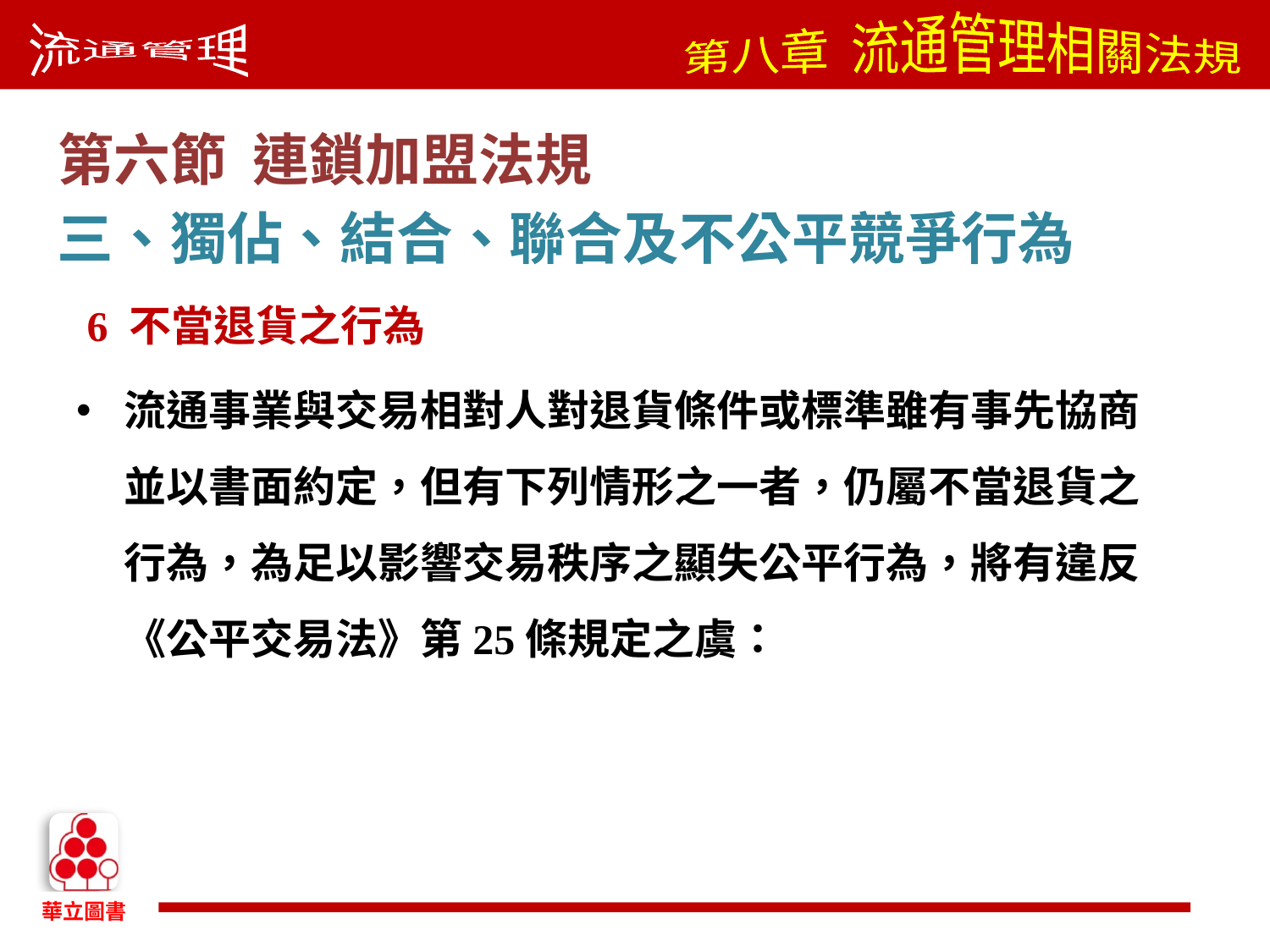

第六節  連鎖加盟法規
三、獨佔、結合、聯合及不公平競爭行為
 6 不當退貨之行為
流通事業與交易相對人對退貨條件或標準雖有事先協商並以書面約定，但有下列情形之一者，仍屬不當退貨之行為，為足以影響交易秩序之顯失公平行為，將有違反《公平交易法》第25條規定之虞：